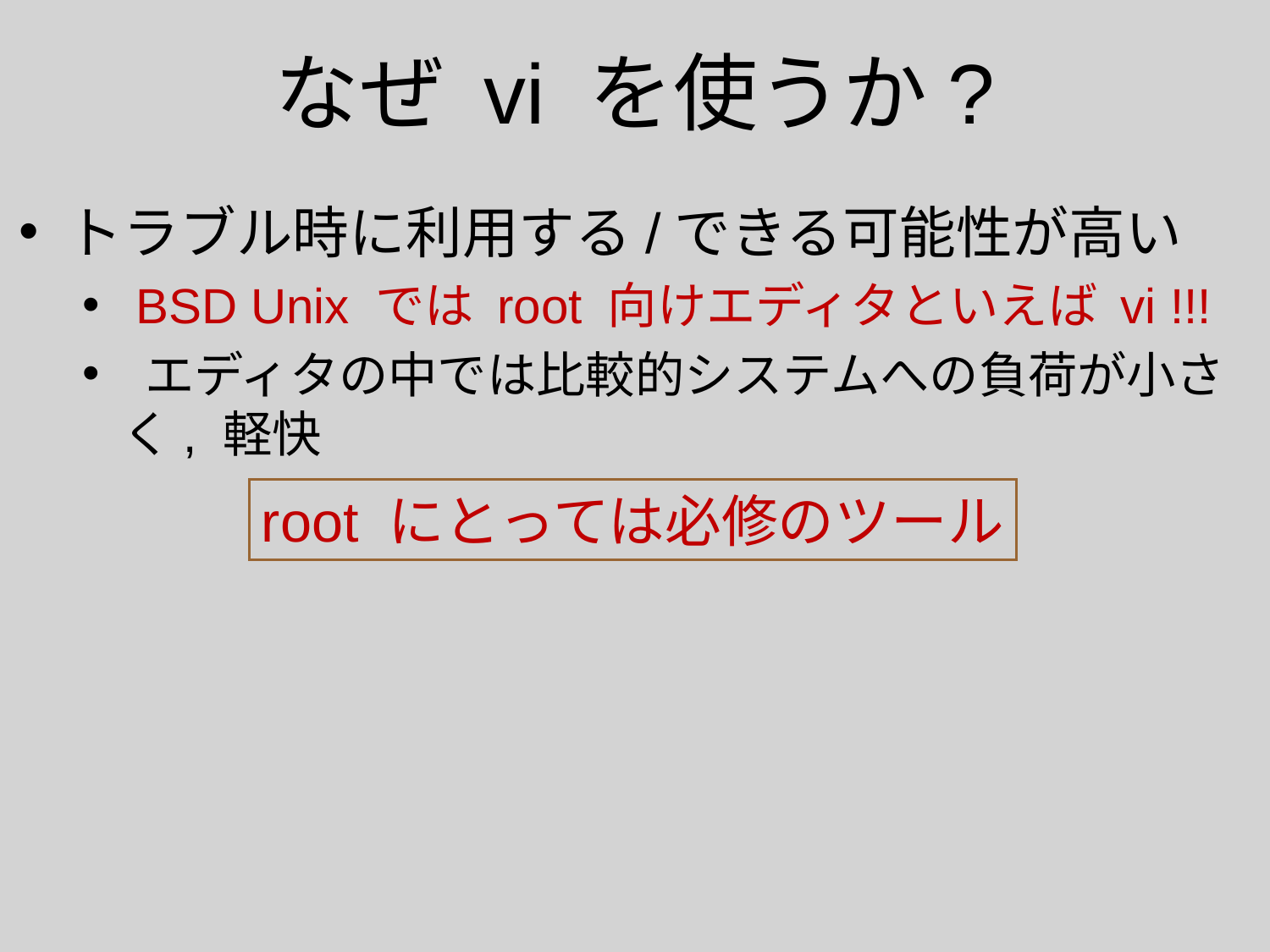

# なぜ vi を使うか?
トラブル時に利用する/できる可能性が高い
 BSD Unix では root 向けエディタといえば vi !!!
 エディタの中では比較的システムへの負荷が小さく, 軽快
root にとっては必修のツール